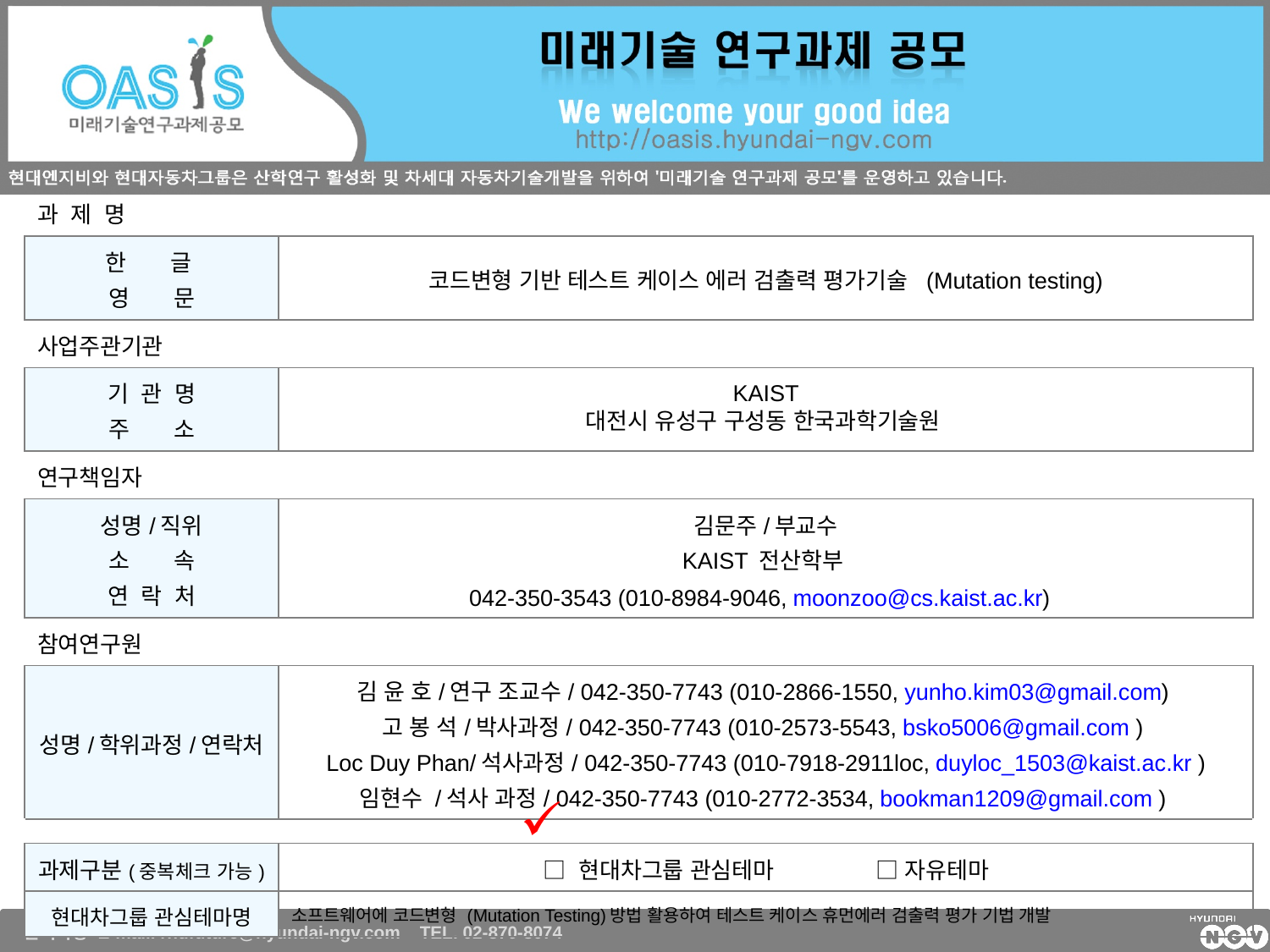

| 과 제 명 |  |
| --- | --- |
| 한 글 영 문 | 코드변형 기반 테스트 케이스 에러 검출력 평가기술 (Mutation testing) |
| 사업주관기관 |  |
| 기 관 명 주 소 | KAIST 대전시 유성구 구성동 한국과학기술원 |
| 연구책임자 |  |
| 성명/직위 소 속 연 락 처 | 김문주/부교수 KAIST 전산학부 042-350-3543 (010-8984-9046, moonzoo@cs.kaist.ac.kr) |
| 참여연구원 |  |
| 성명/학위과정/연락처 | 김 윤 호/연구 조교수/ 042-350-7743 (010-2866-1550, yunho.kim03@gmail.com) 고 봉 석/박사과정/ 042-350-7743 (010-2573-5543, bsko5006@gmail.com ) Loc Duy Phan/석사과정/ 042-350-7743 (010-7918-2911loc, duyloc\_1503@kaist.ac.kr ) 임현수 /석사 과정/ 042-350-7743 (010-2772-3534, bookman1209@gmail.com ) |
|  |  |
| 과제구분(중복체크 가능) | □ 현대차그룹 관심테마 □ 자유테마 |
| 현대차그룹 관심테마명 | 소프트웨어에 코드변형 (Mutation Testing)방법 활용하여 테스트 케이스 휴먼에러 검출력 평가 기법 개발 |